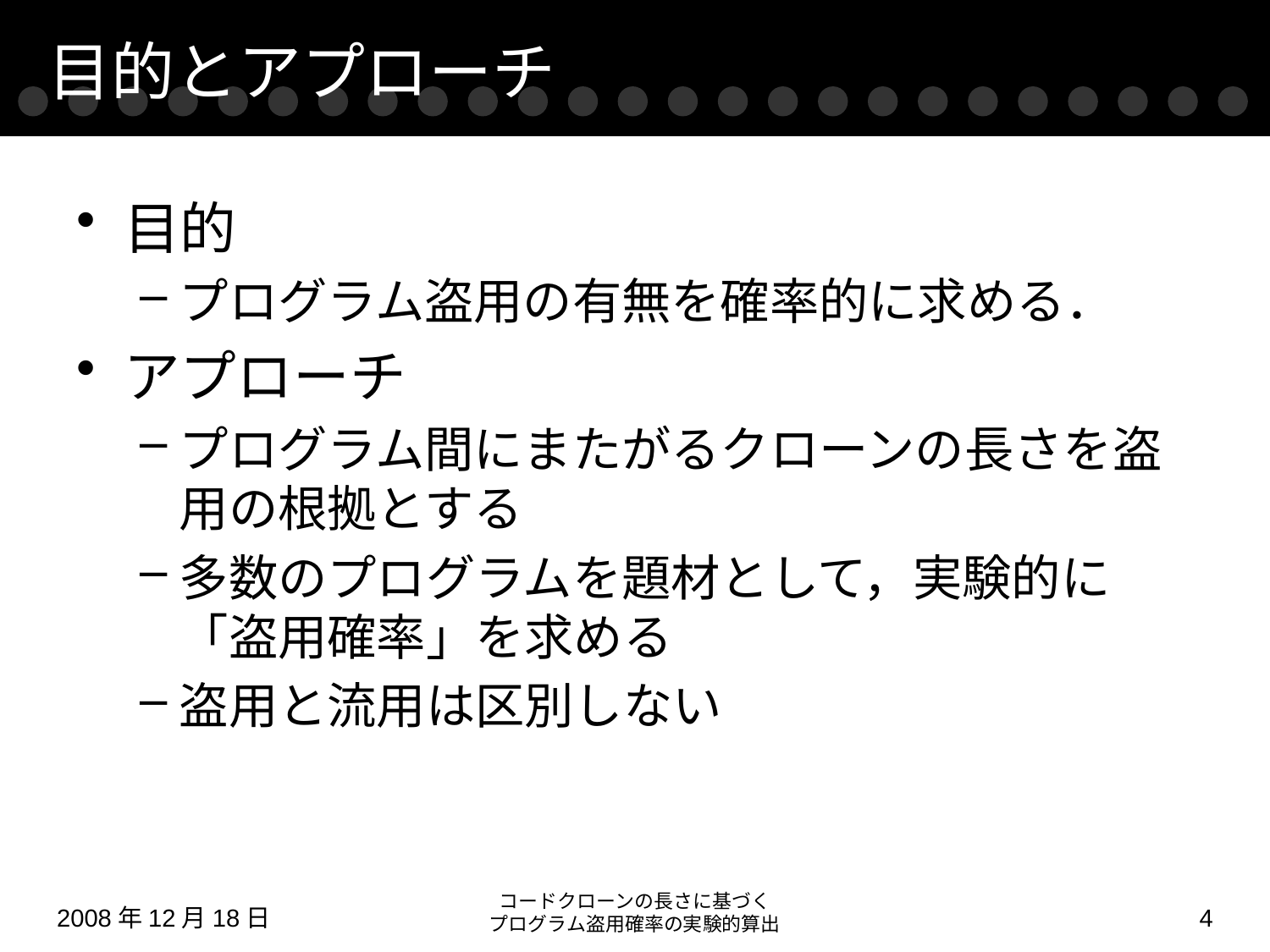

# 目的とアプローチ
目的
プログラム盗用の有無を確率的に求める．
アプローチ
プログラム間にまたがるクローンの長さを盗用の根拠とする
多数のプログラムを題材として，実験的に「盗用確率」を求める
盗用と流用は区別しない
コードクローンの長さに基づく
プログラム盗用確率の実験的算出
2008年12月18日
4